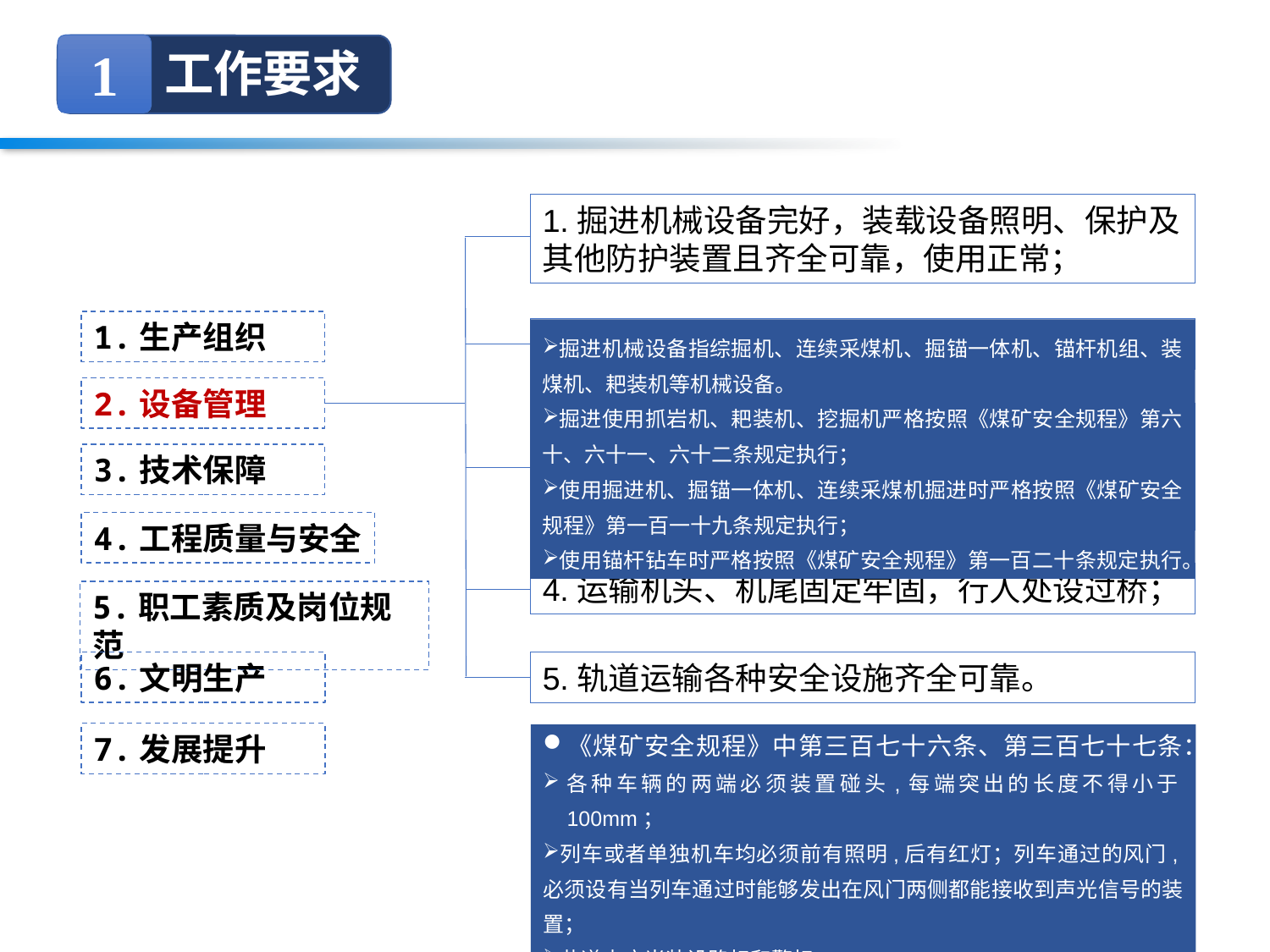

1

工作要求

1.掘进机械设备完好，装载设备照明、保护及其他防护装置且齐全可靠，使用正常；
1.生产组织
2.运输系统设备配置合理，无制约因素；
掘进机械设备指综掘机、连续采煤机、掘锚一体机、锚杆机组、装煤机、耙装机等机械设备。
掘进使用抓岩机、耙装机、挖掘机严格按照《煤矿安全规程》第六十、六十一、六十二条规定执行；
使用掘进机、掘锚一体机、连续采煤机掘进时严格按照《煤矿安全规程》第一百一十九条规定执行；
使用锚杆钻车时严格按照《煤矿安全规程》第一百二十条规定执行。
2.设备管理
3.运输设备完好整洁，附件齐全、运转正常，电气保护齐全可靠；减速器与电动机实现软启动或软连接；
3.技术保障
4.工程质量与安全
4.运输机头、机尾固定牢固，行人处设过桥；
5.职工素质及岗位规范
6.文明生产
5.轨道运输各种安全设施齐全可靠。
7.发展提升
《煤矿安全规程》中第三百七十六条、第三百七十七条：
各种车辆的两端必须装置碰头,每端突出的长度不得小于100mm；
列车或者单独机车均必须前有照明,后有红灯；列车通过的风门,必须设有当列车通过时能够发出在风门两侧都能接收到声光信号的装置；
巷道内应当装设路标和警标。